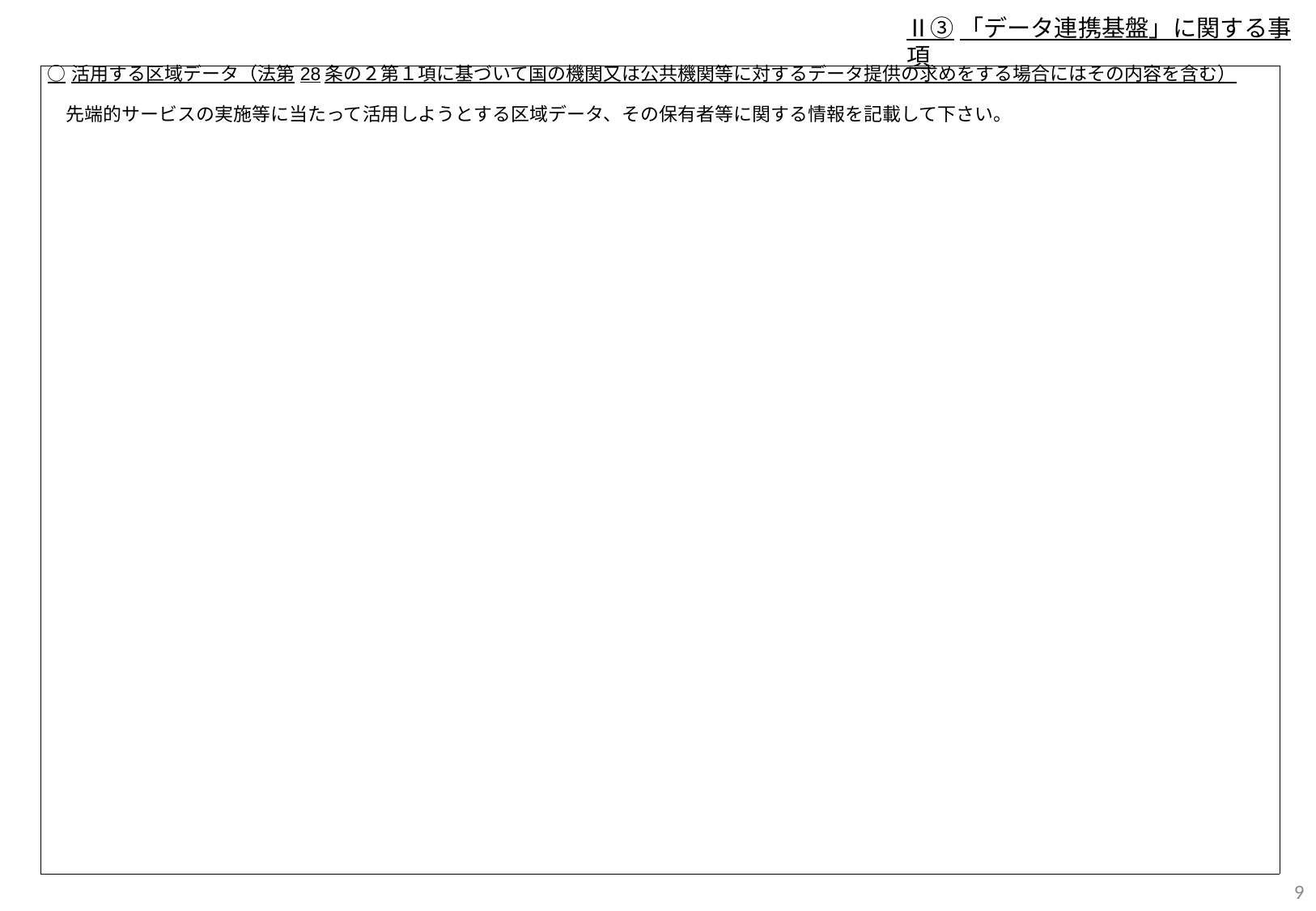

Ⅱ③「データ連携基盤」に関する事項
| ○活用する区域データ（法第28条の２第１項に基づいて国の機関又は公共機関等に対するデータ提供の求めをする場合にはその内容を含む） 　先端的サービスの実施等に当たって活用しようとする区域データ、その保有者等に関する情報を記載して下さい。 |
| --- |
9